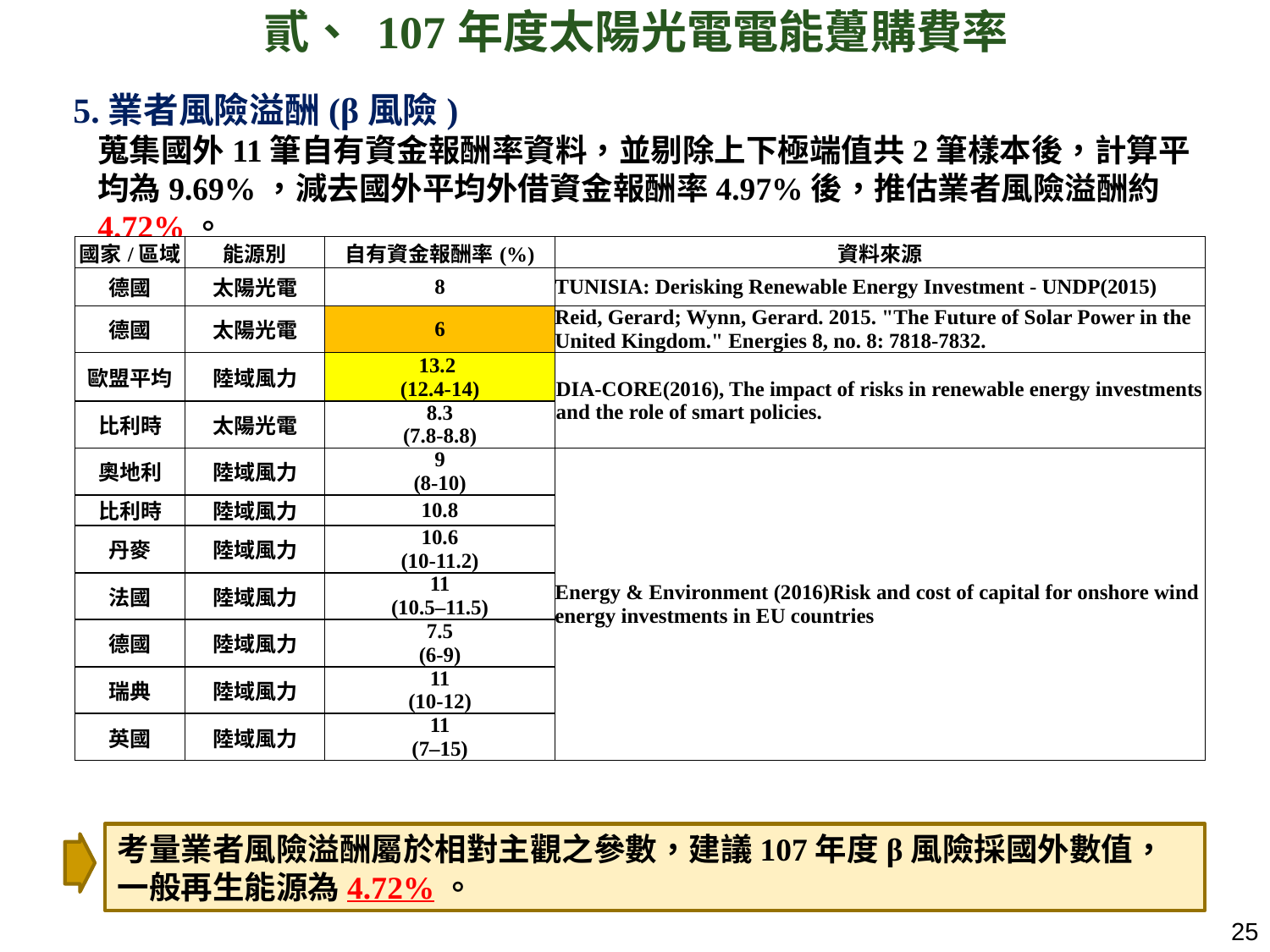

貳、 107年度太陽光電電能躉購費率
5.業者風險溢酬(β風險)
蒐集國外11筆自有資金報酬率資料，並剔除上下極端值共2筆樣本後，計算平均為9.69%，減去國外平均外借資金報酬率4.97%後，推估業者風險溢酬約4.72%。

| 國家/區域 | 能源別 | 自有資金報酬率(%) | 資料來源 |
| --- | --- | --- | --- |
| 德國 | 太陽光電 | 8 | TUNISIA: Derisking Renewable Energy Investment - UNDP(2015) |
| 德國 | 太陽光電 | 6 | Reid, Gerard; Wynn, Gerard. 2015. "The Future of Solar Power in the United Kingdom." Energies 8, no. 8: 7818-7832. |
| 歐盟平均 | 陸域風力 | 13.2 (12.4-14) | DIA-CORE(2016), The impact of risks in renewable energy investments and the role of smart policies. |
| 比利時 | 太陽光電 | 8.3 (7.8-8.8) |  |
| 奧地利 | 陸域風力 | 9 (8-10) | Energy & Environment (2016)Risk and cost of capital for onshore wind energy investments in EU countries |
| 比利時 | 陸域風力 | 10.8 |  |
| 丹麥 | 陸域風力 | 10.6 (10-11.2) |  |
| 法國 | 陸域風力 | 11 (10.5–11.5) |  |
| 德國 | 陸域風力 | 7.5 (6-9) |  |
| 瑞典 | 陸域風力 | 11 (10-12) |  |
| 英國 | 陸域風力 | 11 (7–15) |  |
考量業者風險溢酬屬於相對主觀之參數，建議107年度β風險採國外數值，一般再生能源為4.72%。

25